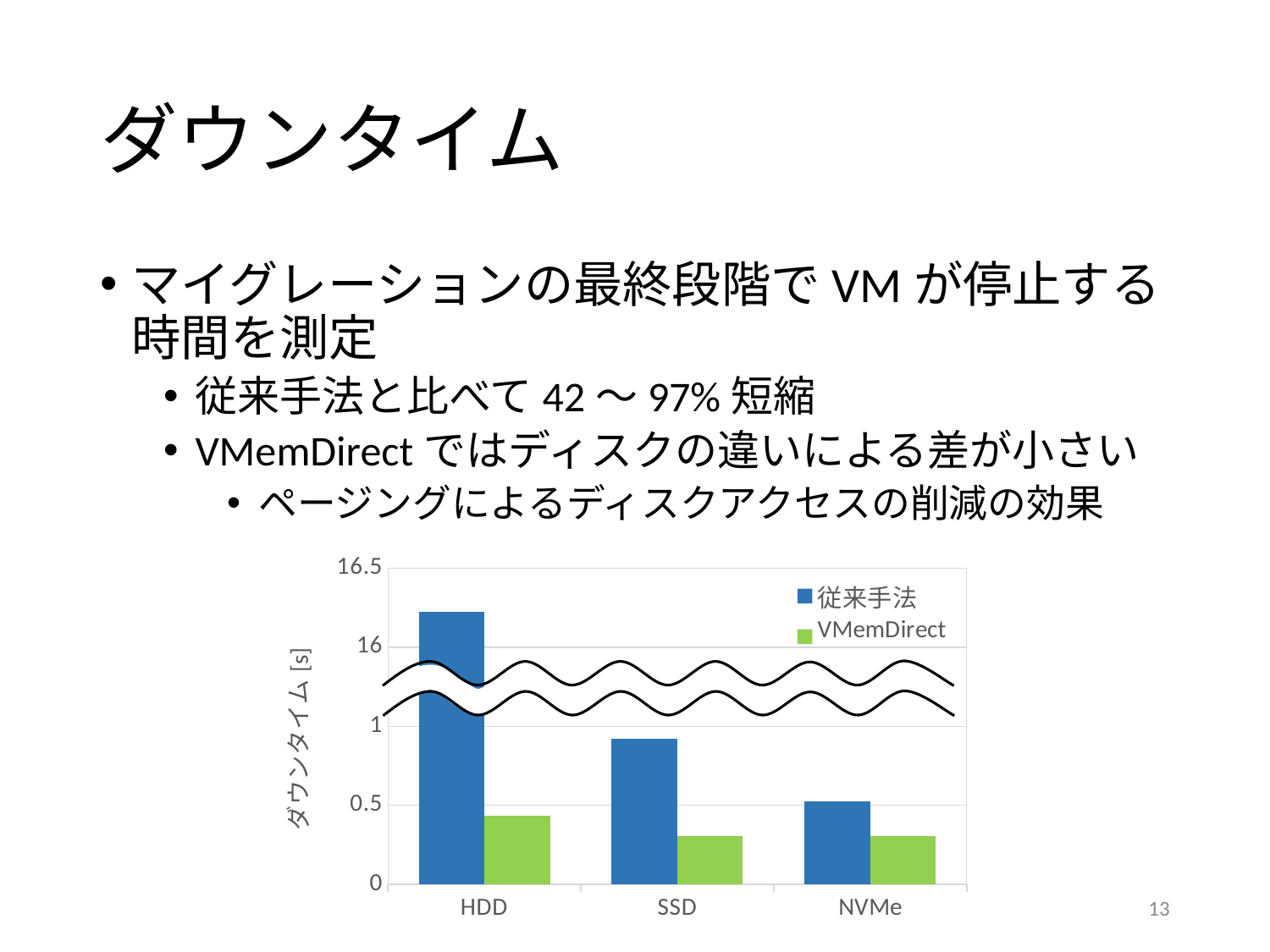

# ダウンタイム
マイグレーションの最終段階でVMが停止する時間を測定
従来手法と比べて42〜97%短縮
VMemDirectではディスクの違いによる差が小さい
ページングによるディスクアクセスの削減の効果

### Chart

| Category | 従来手法 | VMemDirect |
|---|---|---|
| HDD | 1.724166666666665 | 0.4355 |
| SSD | 0.9206 | 0.3062 |
| NVMe | 0.5247 | 0.304 |

13
13
13